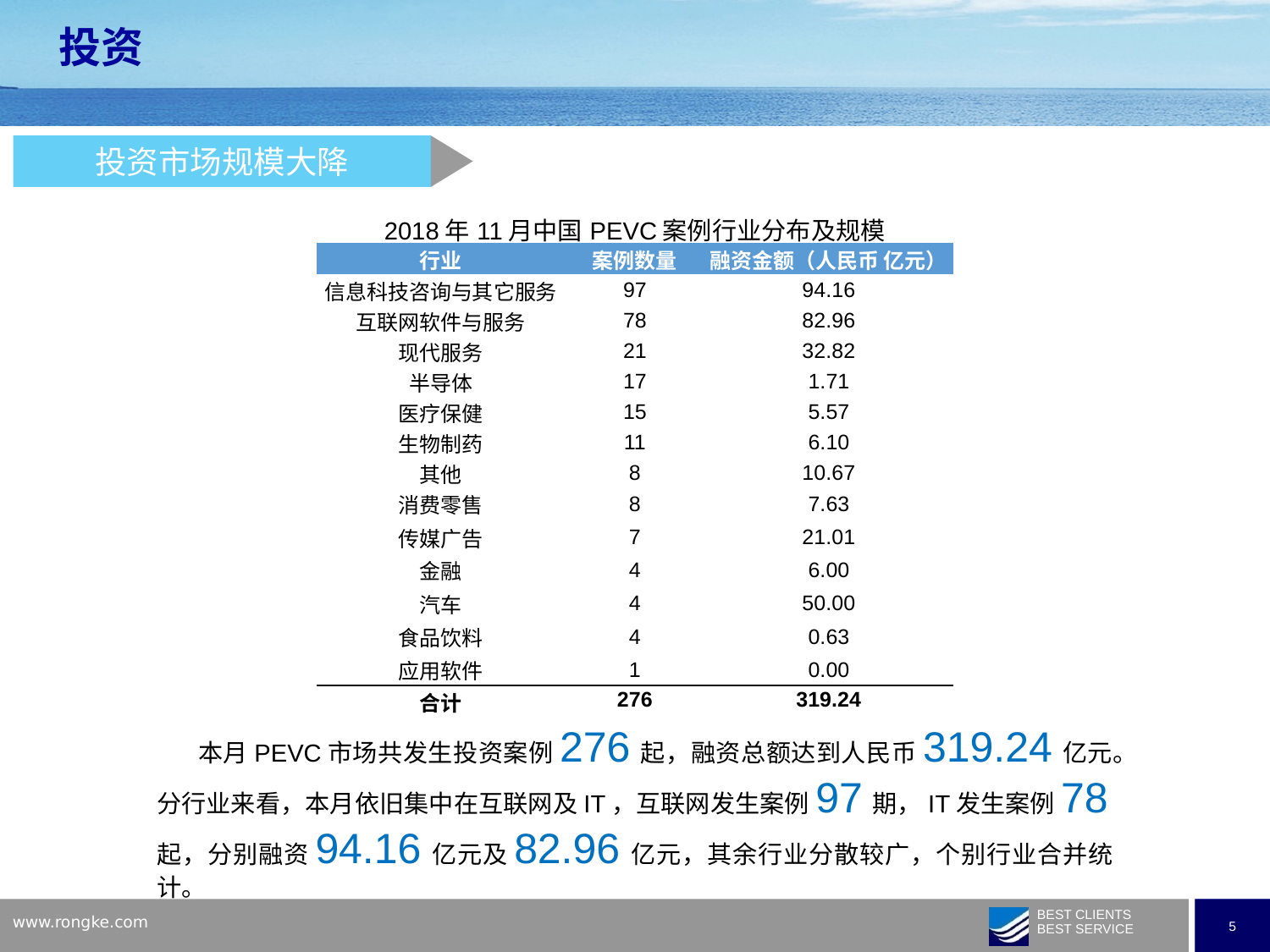

投资
投资市场规模大降

| 2018年11月中国PEVC案例行业分布及规模 |  |  |
| --- | --- | --- |
| 行业 | 案例数量 | 融资金额（人民币 亿元） |
| 信息科技咨询与其它服务 | 97 | 94.16 |
| 互联网软件与服务 | 78 | 82.96 |
| 现代服务 | 21 | 32.82 |
| 半导体 | 17 | 1.71 |
| 医疗保健 | 15 | 5.57 |
| 生物制药 | 11 | 6.10 |
| 其他 | 8 | 10.67 |
| 消费零售 | 8 | 7.63 |
| 传媒广告 | 7 | 21.01 |
| 金融 | 4 | 6.00 |
| 汽车 | 4 | 50.00 |
| 食品饮料 | 4 | 0.63 |
| 应用软件 | 1 | 0.00 |
| 合计 | 276 | 319.24 |
      本月PEVC市场共发生投资案例276起，融资总额达到人民币319.24亿元。分行业来看，本月依旧集中在互联网及IT，互联网发生案例97期，IT发生案例78起，分别融资94.16亿元及82.96亿元，其余行业分散较广，个别行业合并统计。